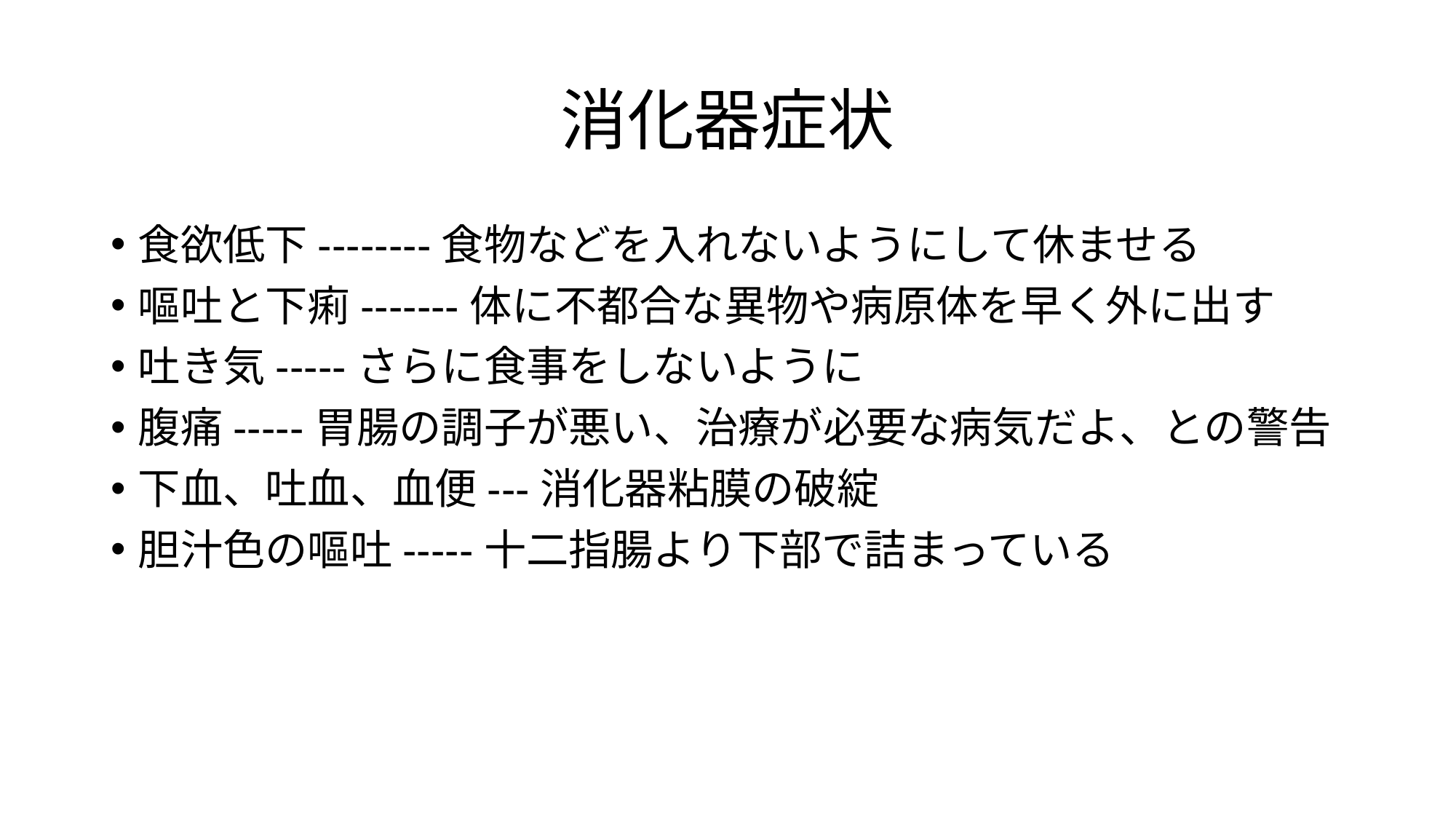

# 消化器症状
食欲低下--------食物などを入れないようにして休ませる
嘔吐と下痢-------体に不都合な異物や病原体を早く外に出す
吐き気-----さらに食事をしないように
腹痛-----胃腸の調子が悪い、治療が必要な病気だよ、との警告
下血、吐血、血便---消化器粘膜の破綻
胆汁色の嘔吐-----十二指腸より下部で詰まっている